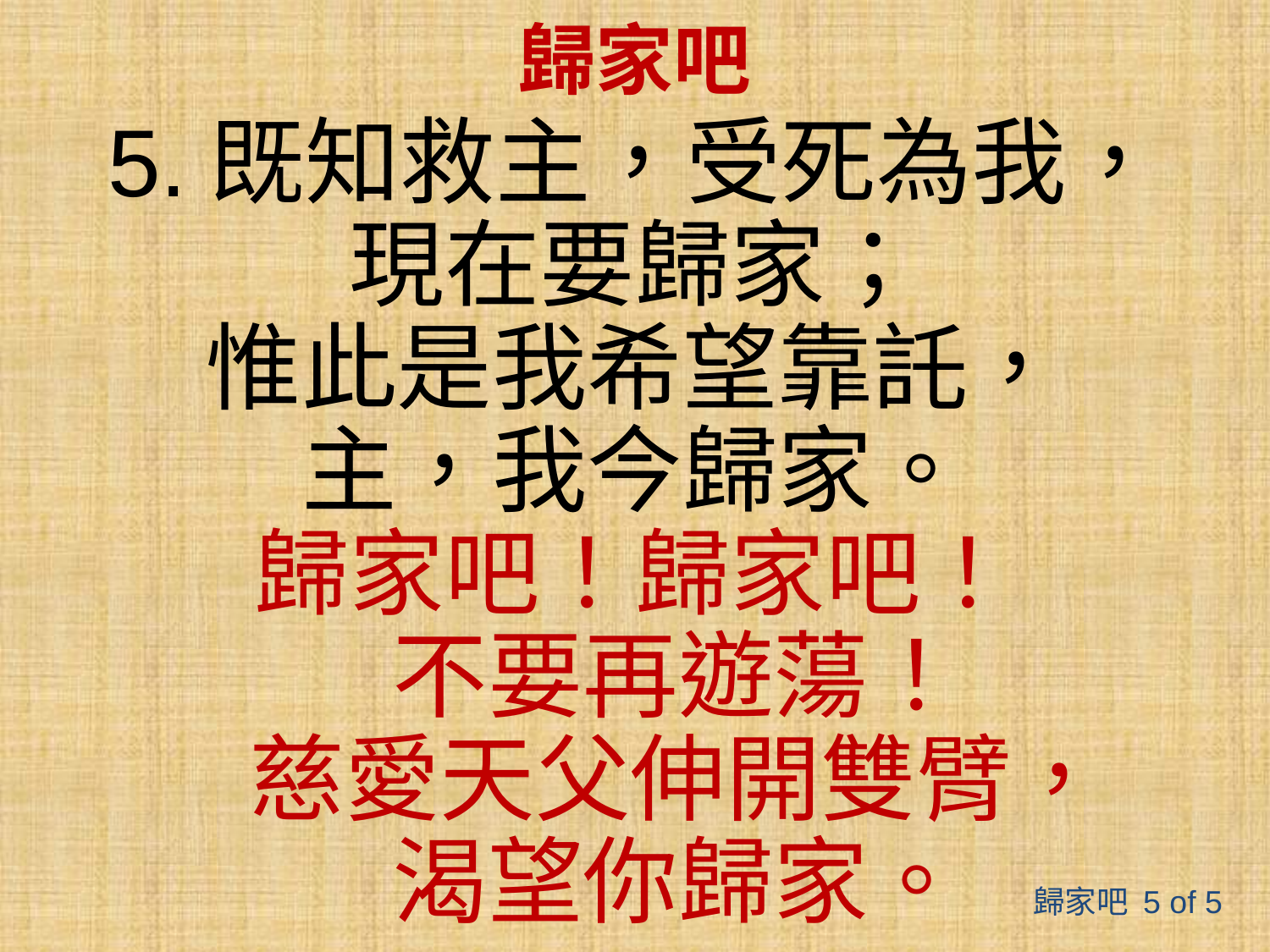

# 歸家吧
5.既知救主，受死為我，
現在要歸家；
惟此是我希望靠託，
主，我今歸家。
歸家吧！歸家吧！
   不要再遊蕩！
   慈愛天父伸開雙臂，
   渴望你歸家。

歸家吧 5 of 5